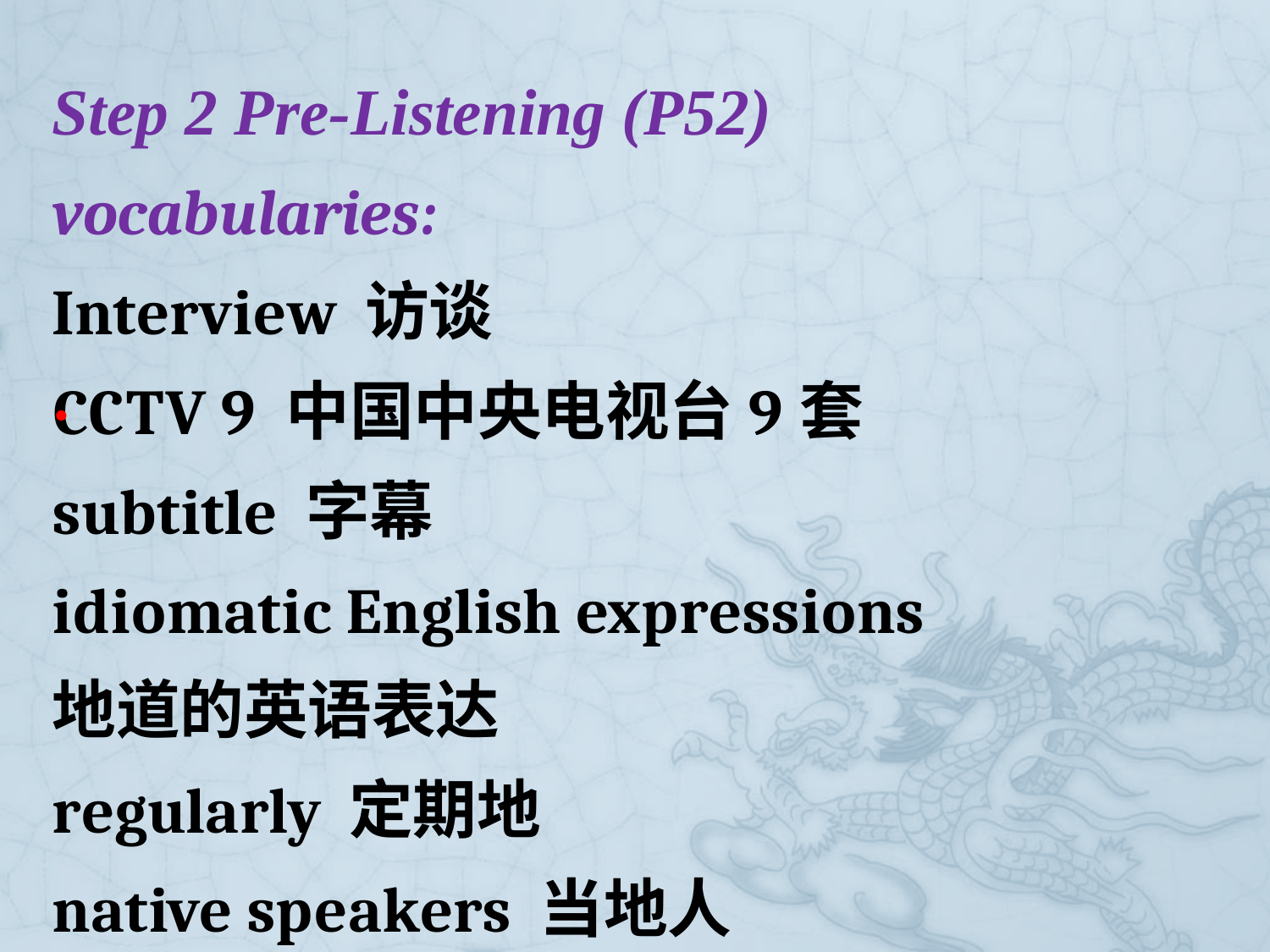

Step 2 Pre-Listening (P52)
vocabularies:
Interview 访谈
CCTV 9 中国中央电视台9套
subtitle 字幕
idiomatic English expressions
地道的英语表达
regularly 定期地
native speakers 当地人

.